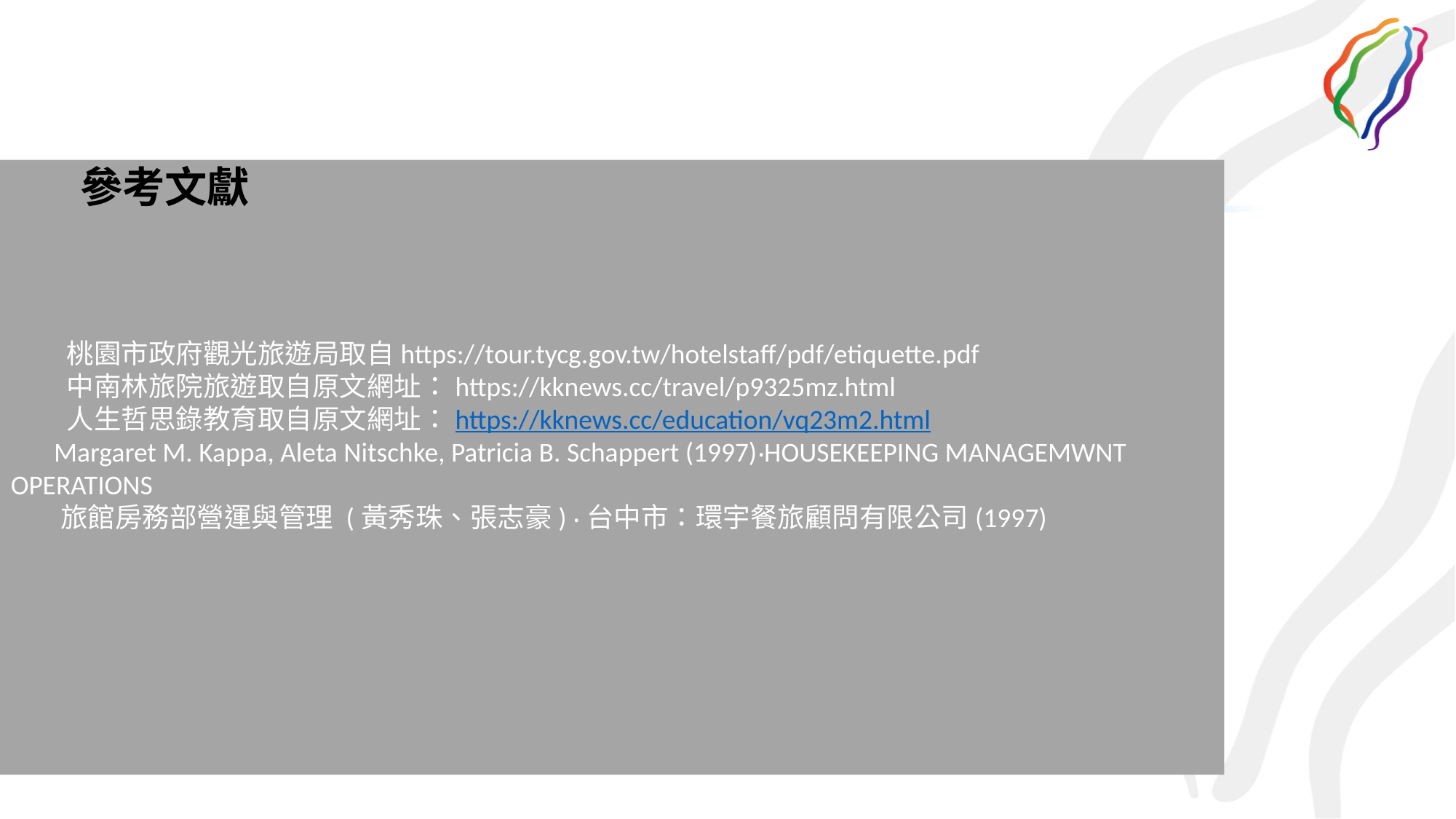

參考文獻
        桃園市政府觀光旅遊局取自https://tour.tycg.gov.tw/hotelstaff/pdf/etiquette.pdf
        中南林旅院旅遊取自原文網址：https://kknews.cc/travel/p9325mz.html
        人生哲思錄教育取自原文網址：https://kknews.cc/education/vq23m2.html
       Margaret M. Kappa, Aleta Nitschke, Patricia B. Schappert (1997)‧HOUSEKEEPING MANAGEMWNT OPERATIONS
       旅館房務部營運與管理 (黃秀珠、張志豪) ‧台中市：環宇餐旅顧問有限公司(1997)